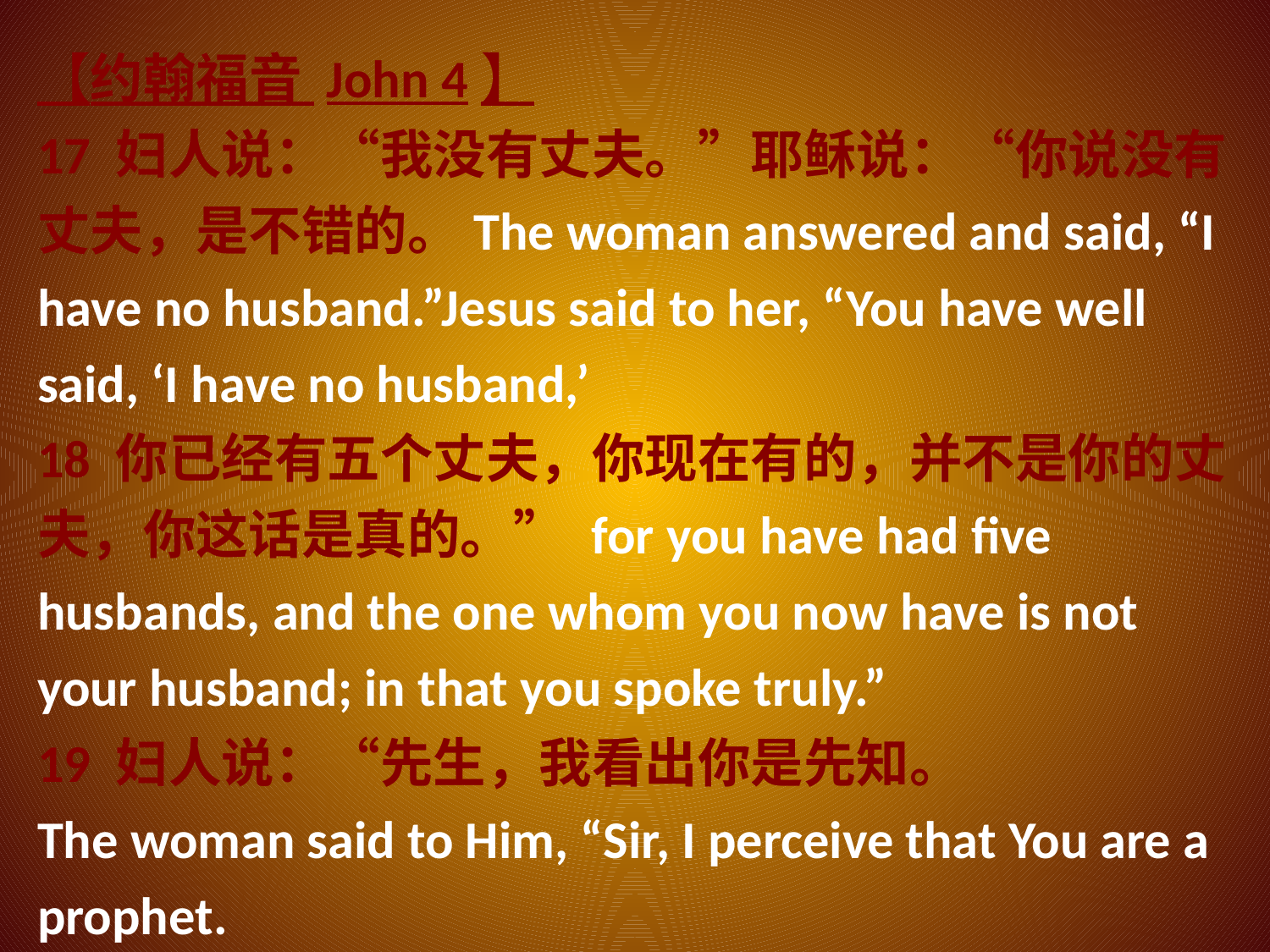

【约翰福音 John 4】
17 妇人说：“我没有丈夫。”耶稣说：“你说没有丈夫，是不错的。The woman answered and said, “I have no husband.”Jesus said to her, “You have well said, ‘I have no husband,’
18 你已经有五个丈夫，你现在有的，并不是你的丈夫，你这话是真的。” for you have had five husbands, and the one whom you now have is not your husband; in that you spoke truly.”
19 妇人说：“先生，我看出你是先知。
The woman said to Him, “Sir, I perceive that You are a prophet.